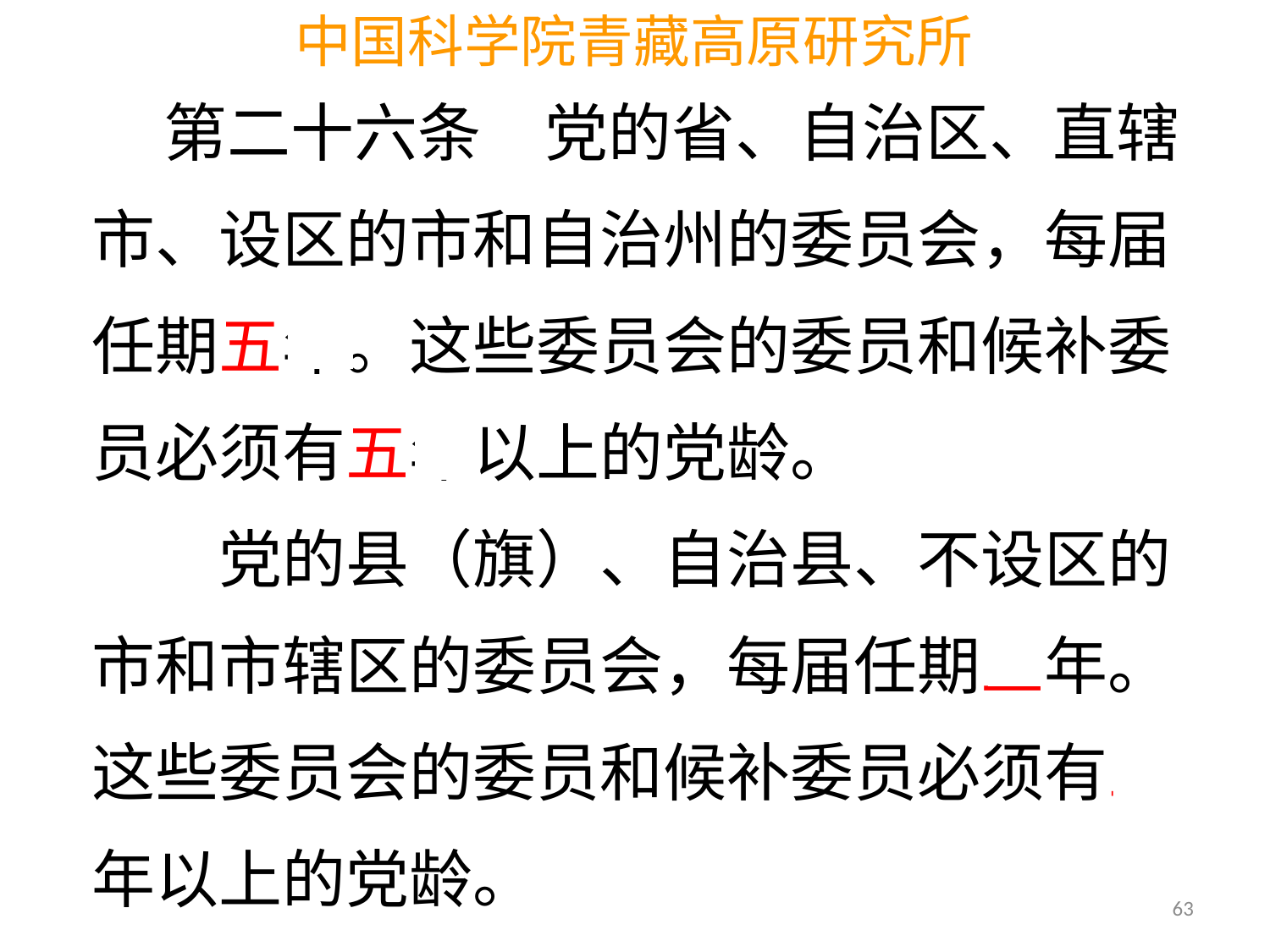

# 第二十六条　党的省、自治区、直辖市、设区的市和自治州的委员会，每届任期五年。这些委员会的委员和候补委员必须有五年以上的党龄。 　　党的县（旗）、自治县、不设区的市和市辖区的委员会，每届任期五年。这些委员会的委员和候补委员必须有三年以上的党龄。

63